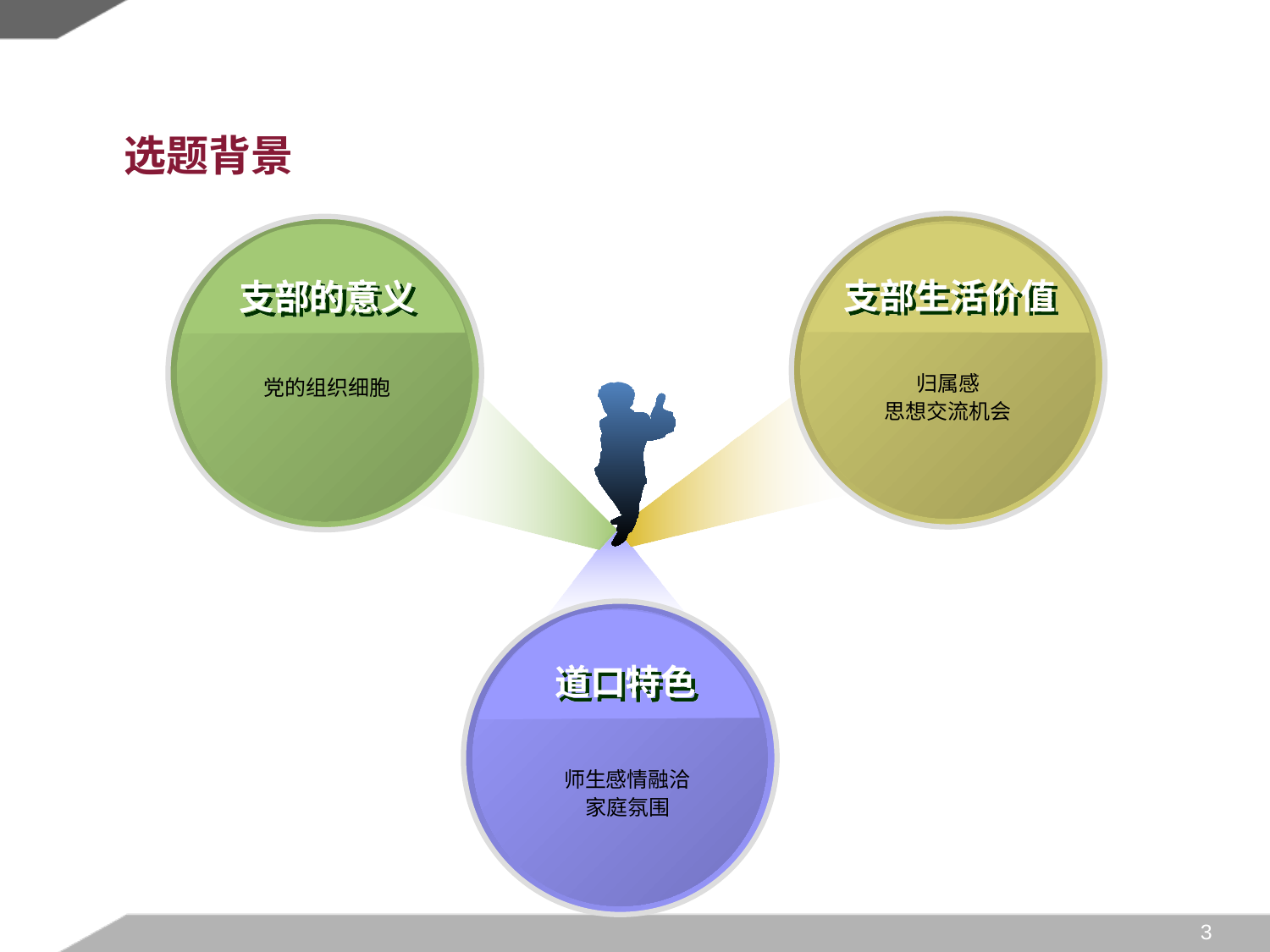

# 选题背景

支部生活价值
支部的意义
归属感
思想交流机会
党的组织细胞

道口特色
师生感情融洽
家庭氛围
3